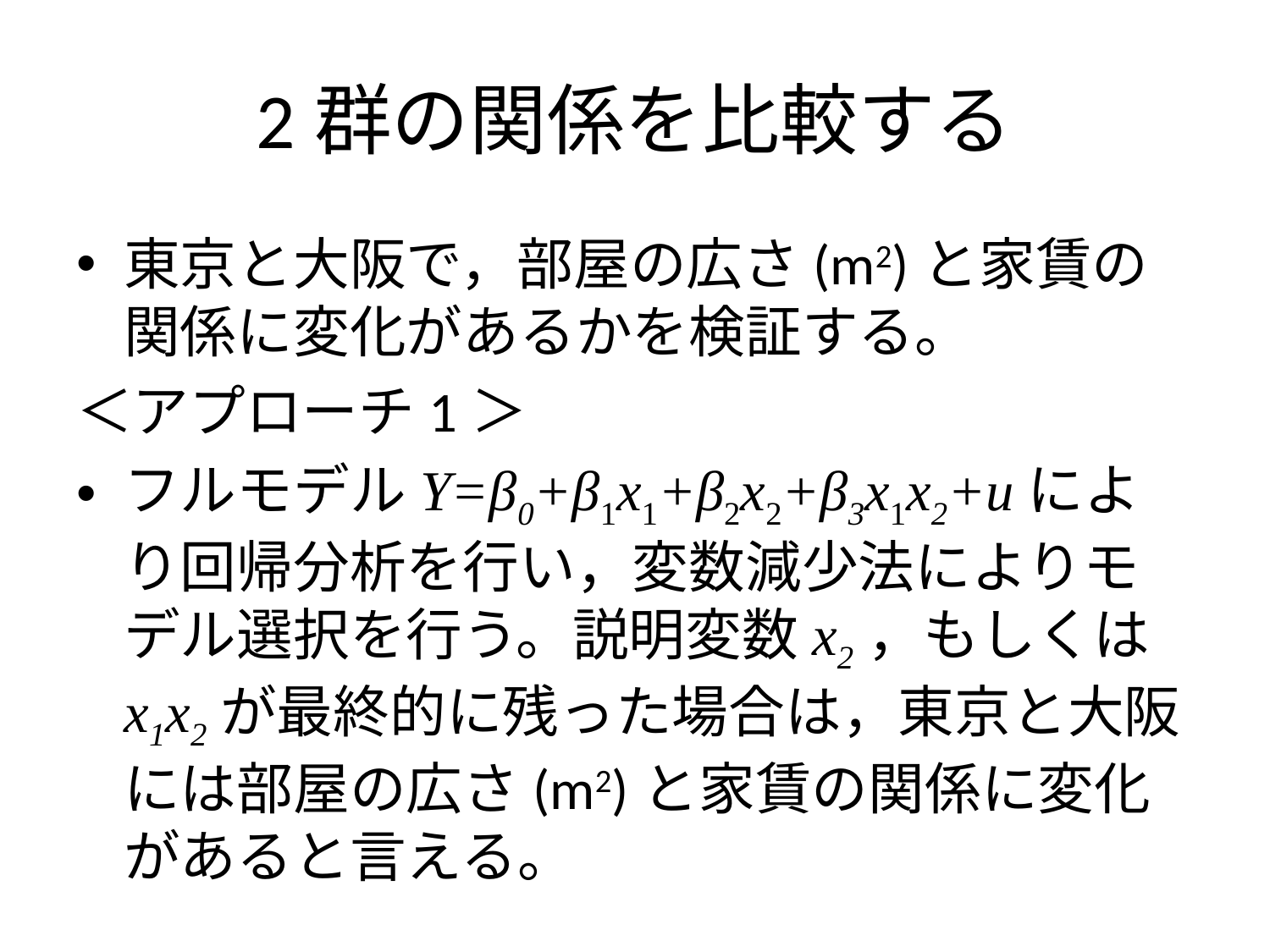

# 2群の関係を比較する
東京と大阪で，部屋の広さ(m2)と家賃の関係に変化があるかを検証する。
＜アプローチ1＞
フルモデルY=β0+β1x1+β2x2+β3x1x2+uにより回帰分析を行い，変数減少法によりモデル選択を行う。説明変数x2，もしくはx1x2が最終的に残った場合は，東京と大阪には部屋の広さ(m2)と家賃の関係に変化があると言える。